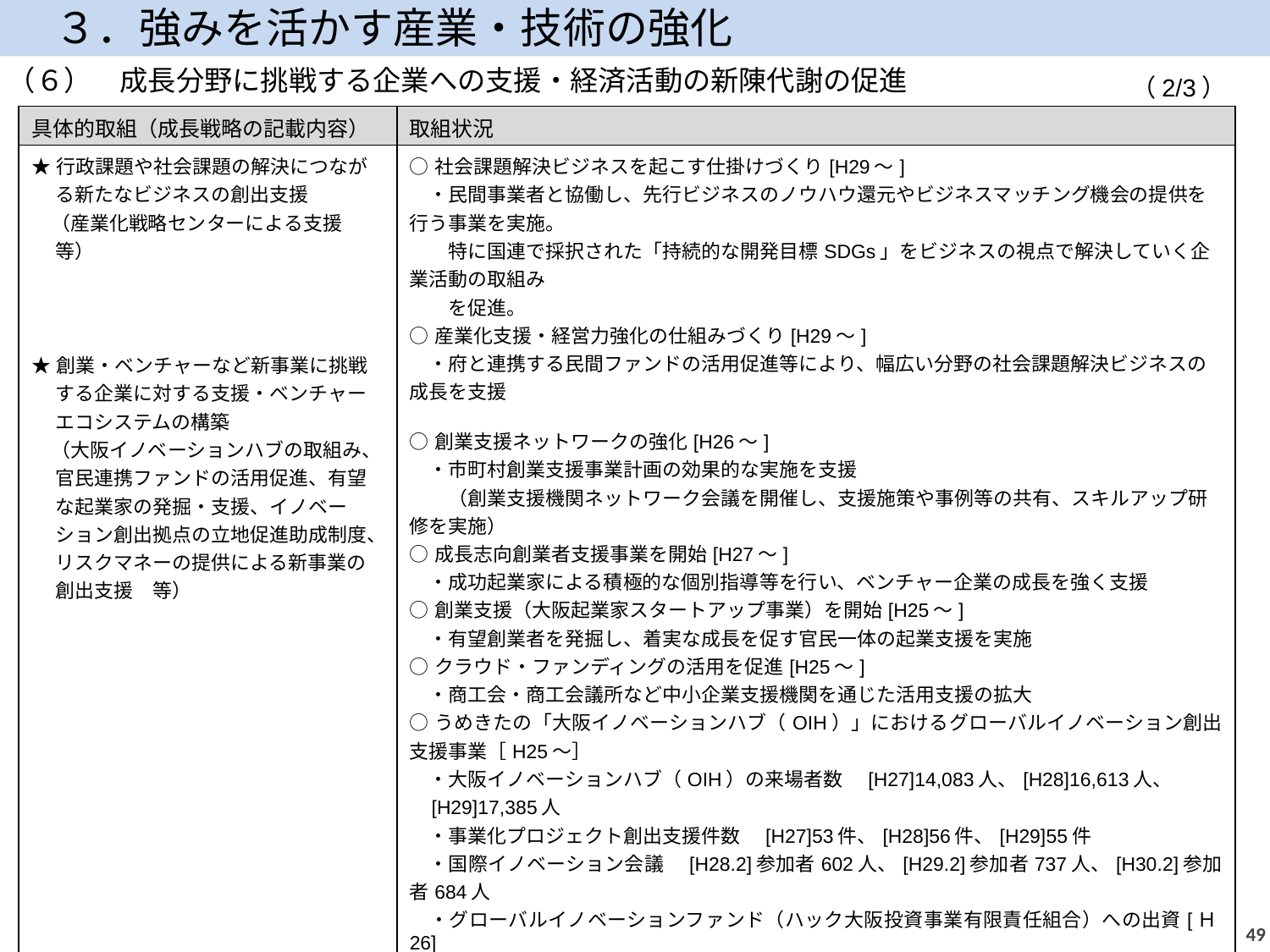

３．強みを活かす産業・技術の強化
（６）　成長分野に挑戦する企業への支援・経済活動の新陳代謝の促進
（2/3）
| 具体的取組（成長戦略の記載内容） | 取組状況 |
| --- | --- |
| ★行政課題や社会課題の解決につながる新たなビジネスの創出支援 　（産業化戦略センターによる支援　等） ★創業・ベンチャーなど新事業に挑戦する企業に対する支援・ベンチャーエコシステムの構築 　（大阪イノベーションハブの取組み、官民連携ファンドの活用促進、有望な起業家の発掘・支援、イノベーション創出拠点の立地促進助成制度、リスクマネーの提供による新事業の創出支援　等） | ○社会課題解決ビジネスを起こす仕掛けづくり[H29～] 　・民間事業者と協働し、先行ビジネスのノウハウ還元やビジネスマッチング機会の提供を行う事業を実施。　 　　特に国連で採択された「持続的な開発目標SDGs」をビジネスの視点で解決していく企業活動の取組み　 　　を促進。 ○産業化支援・経営力強化の仕組みづくり[H29～] 　・府と連携する民間ファンドの活用促進等により、幅広い分野の社会課題解決ビジネスの成長を支援 ○創業支援ネットワークの強化[H26～] 　・市町村創業支援事業計画の効果的な実施を支援 　　（創業支援機関ネットワーク会議を開催し、支援施策や事例等の共有、スキルアップ研修を実施） ○成長志向創業者支援事業を開始[H27～] 　・成功起業家による積極的な個別指導等を行い、ベンチャー企業の成長を強く支援 ○創業支援（大阪起業家スタートアップ事業）を開始[H25～] 　・有望創業者を発掘し、着実な成長を促す官民一体の起業支援を実施 ○クラウド・ファンディングの活用を促進[H25～] 　・商工会・商工会議所など中小企業支援機関を通じた活用支援の拡大 ○うめきたの「大阪イノベーションハブ（OIH）」におけるグローバルイノベーション創出支援事業［H25～］ 　・大阪イノベーションハブ（OIH）の来場者数　[H27]14,083人、[H28]16,613人、 [H29]17,385人 　・事業化プロジェクト創出支援件数　[H27]53件、[H28]56件、[H29]55件 　・国際イノベーション会議　[H28.2]参加者602人、[H29.2]参加者737人、[H30.2]参加者684人 　・グローバルイノベーションファンド（ハック大阪投資事業有限責任組合）への出資[Ｈ26] ○オープンイノベーションやベンチャー支援に取り組む事業者の拠点立地を促進するための助成制度の創設 　　[H29.7～] 　・11件の事業計画を承認「～H31.1]　 ○イノベーション人材の育成・流動化促進事業[H30～] |
49